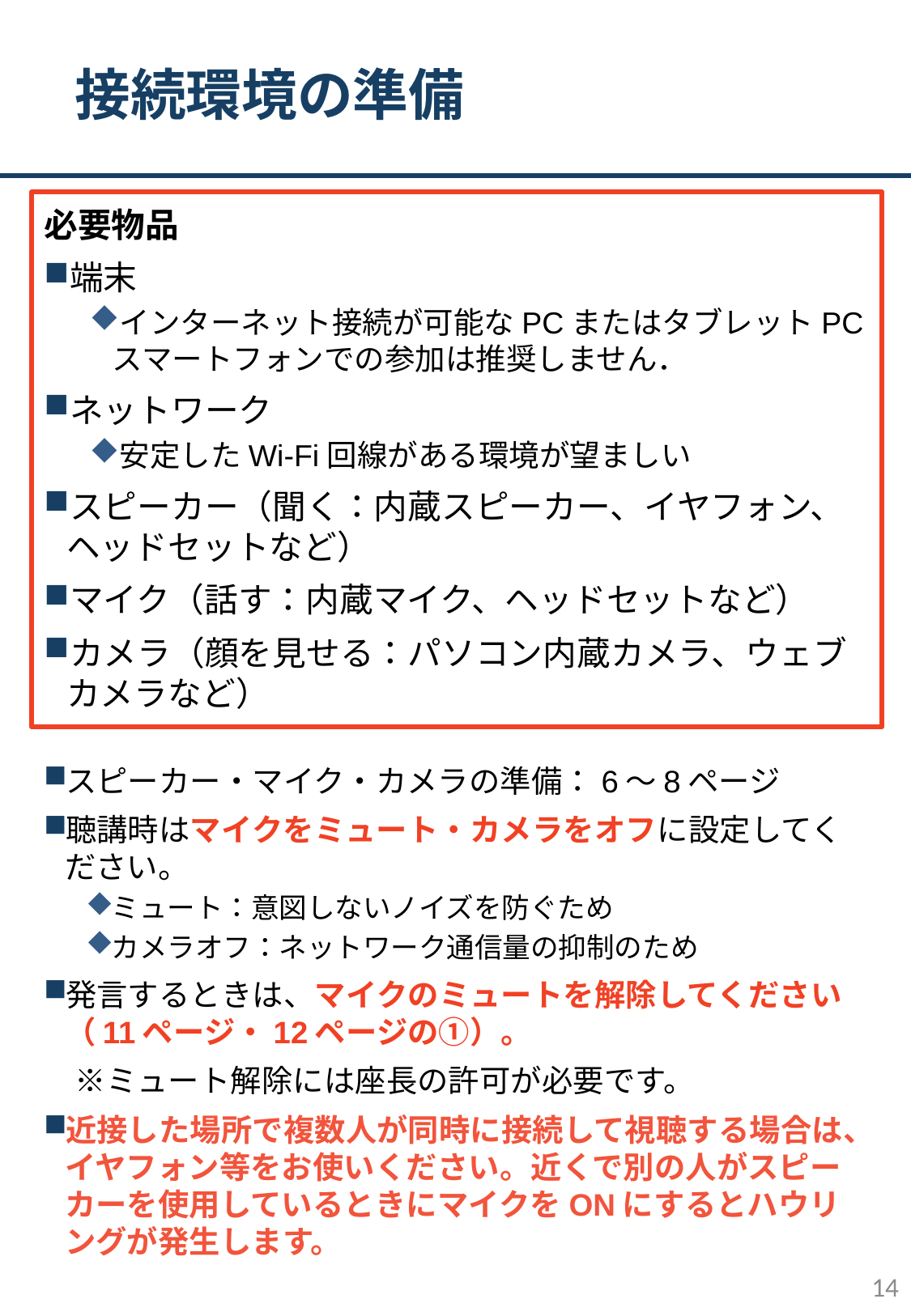

# 接続環境の準備

必要物品
端末
インターネット接続が可能なPCまたはタブレットPC
スマートフォンでの参加は推奨しません．
ネットワーク
安定したWi-Fi回線がある環境が望ましい
スピーカー（聞く：内蔵スピーカー、イヤフォン、ヘッドセットなど）
マイク（話す：内蔵マイク、ヘッドセットなど）
カメラ（顔を見せる：パソコン内蔵カメラ、ウェブカメラなど）
スピーカー・マイク・カメラの準備：6～8ページ
聴講時はマイクをミュート・カメラをオフに設定してください。
ミュート：意図しないノイズを防ぐため
カメラオフ：ネットワーク通信量の抑制のため
発言するときは、マイクのミュートを解除してください（11ページ・12ページの①）。
　※ミュート解除には座長の許可が必要です。
近接した場所で複数人が同時に接続して視聴する場合は、イヤフォン等をお使いください。近くで別の人がスピーカーを使用しているときにマイクをONにするとハウリングが発生します。
14